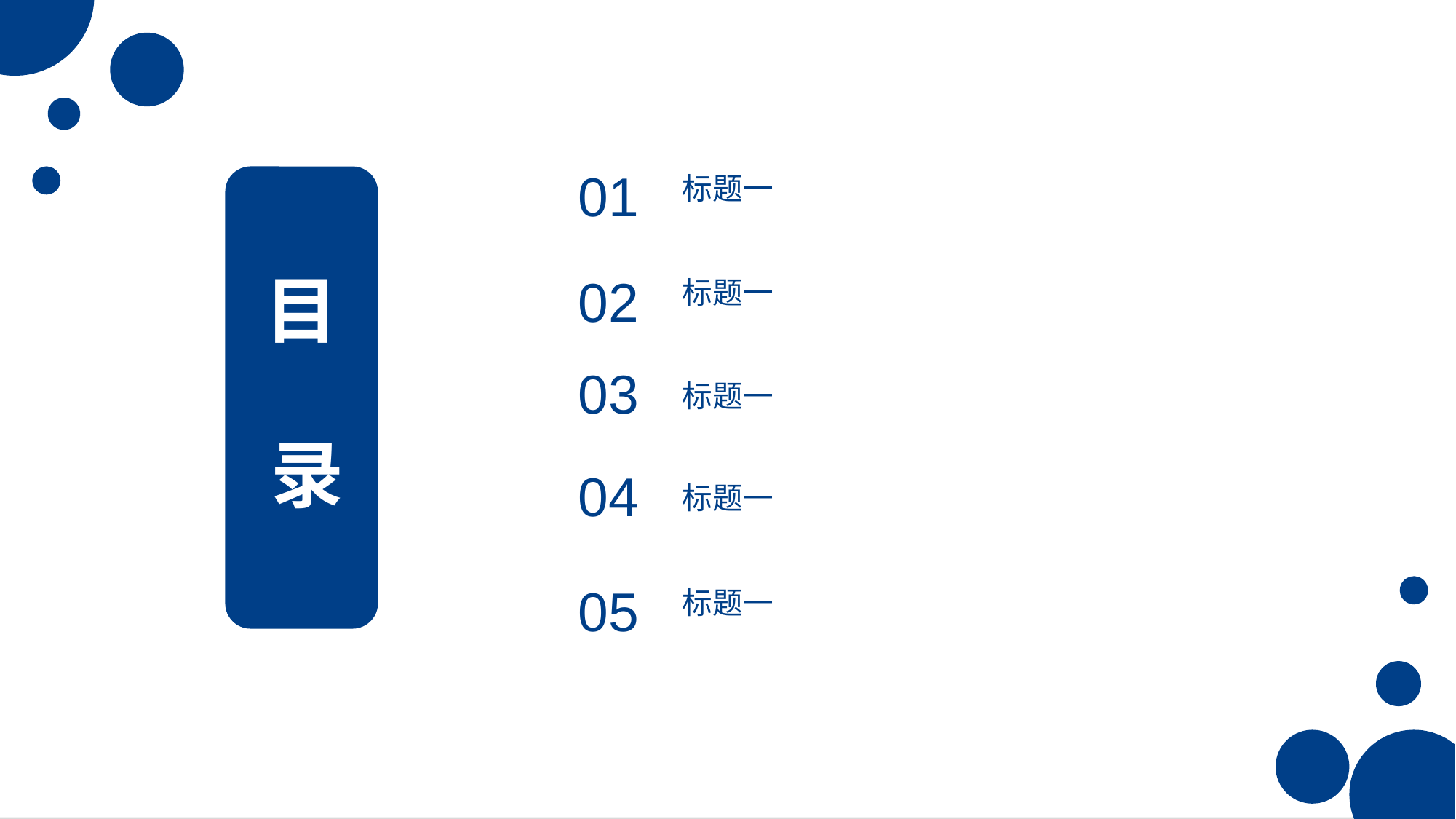

# 空白演示
01
标题一

目
02
标题一

03
标题一
录
单击输入您的封面副标题
04
标题一
05

标题一